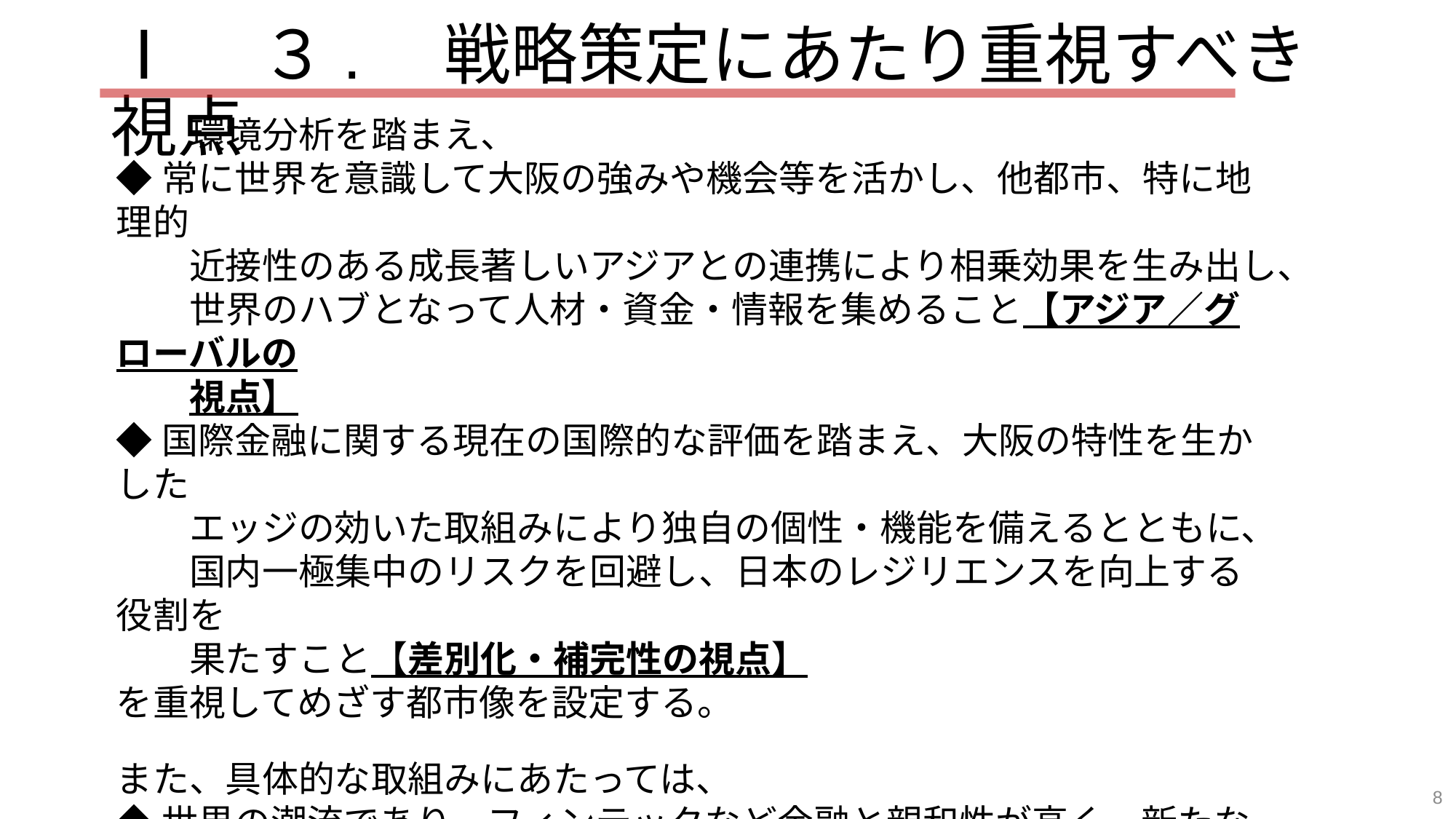

Ⅰ　３.　戦略策定にあたり重視すべき視点
　　環境分析を踏まえ、
◆常に世界を意識して大阪の強みや機会等を活かし、他都市、特に地理的
　　近接性のある成長著しいアジアとの連携により相乗効果を生み出し、
　　世界のハブとなって人材・資金・情報を集めること【アジア／グローバルの
　　視点】
◆国際金融に関する現在の国際的な評価を踏まえ、大阪の特性を生かした
　　エッジの効いた取組みにより独自の個性・機能を備えるとともに、
　　国内一極集中のリスクを回避し、日本のレジリエンスを向上する役割を
　　果たすこと【差別化・補完性の視点】
を重視してめざす都市像を設定する。

また、具体的な取組みにあたっては、
◆世界の潮流であり、フィンテックなど金融と親和性が高く、新たな成長の
　　原動力となるデジタル化の視点
◆関西各地域の個性や強み、歴史や文化を活かす関西広域の視点
を踏まえて取組みを展開していく。
8